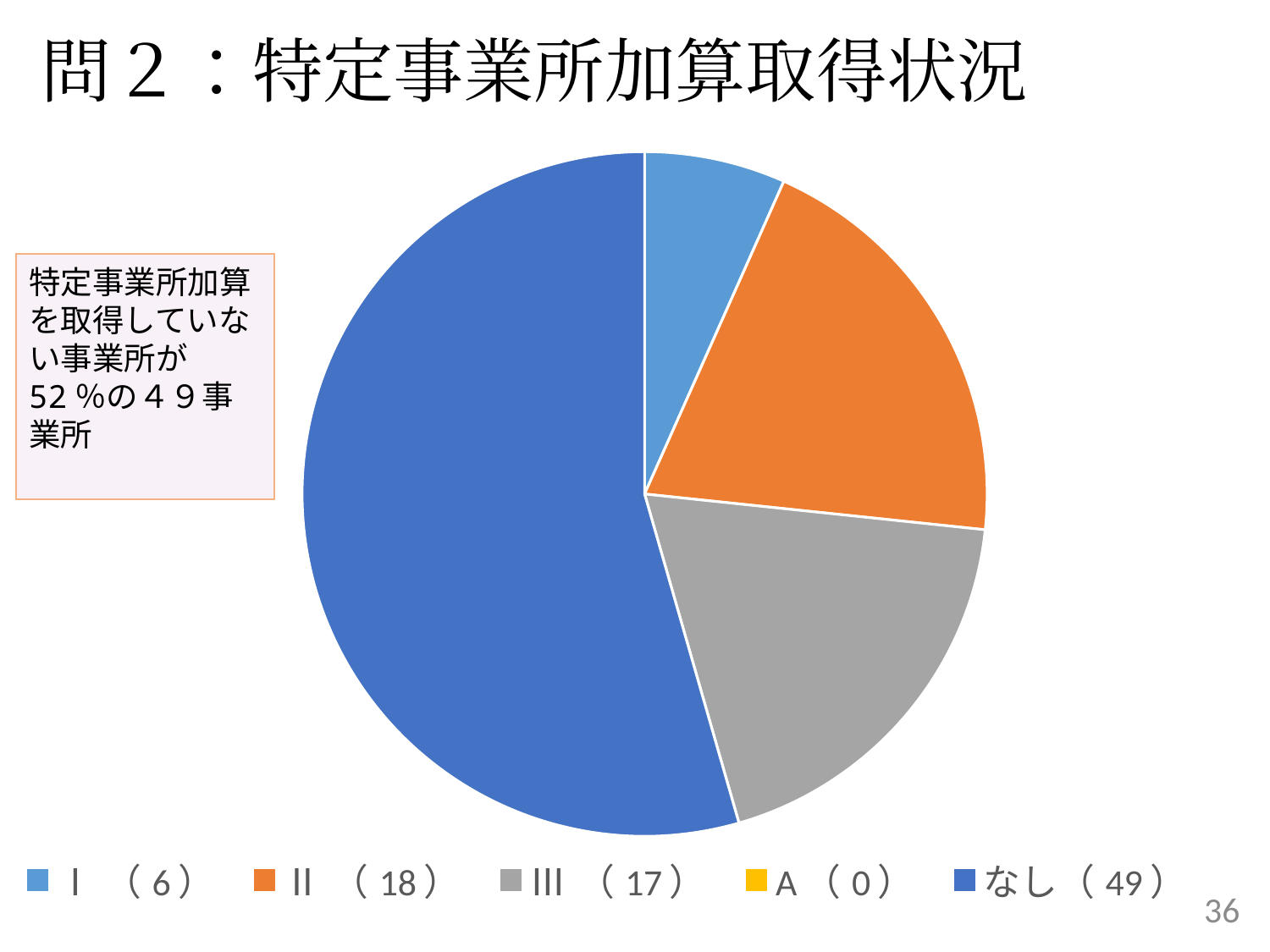

問２：特定事業所加算取得状況

### Chart

| Category | 列1 |
|---|---|
| Ⅰ（6） | 6.0 |
| Ⅱ（18） | 18.0 |
| Ⅲ（17） | 17.0 |
| A（0） | 0.0 |
| なし（49） | 49.0 |
特定事業所加算を取得していない事業所が52％の４９事業所

36